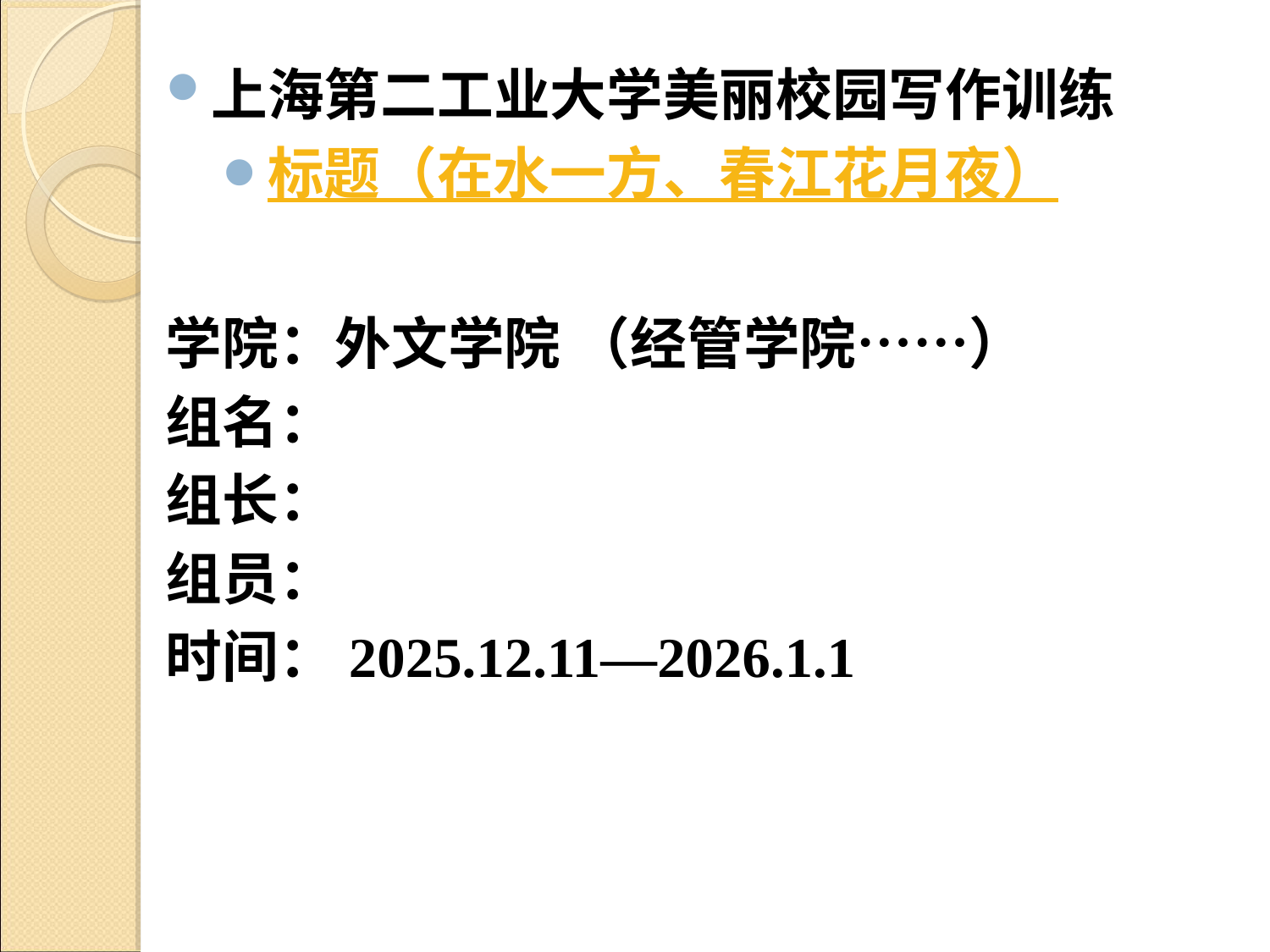

上海第二工业大学美丽校园写作训练
标题（在水一方、春江花月夜）

     学院：外文学院 （经管学院……）
     组名：
     组长：
     组员：
     时间：2025.12.11—2026.1.1